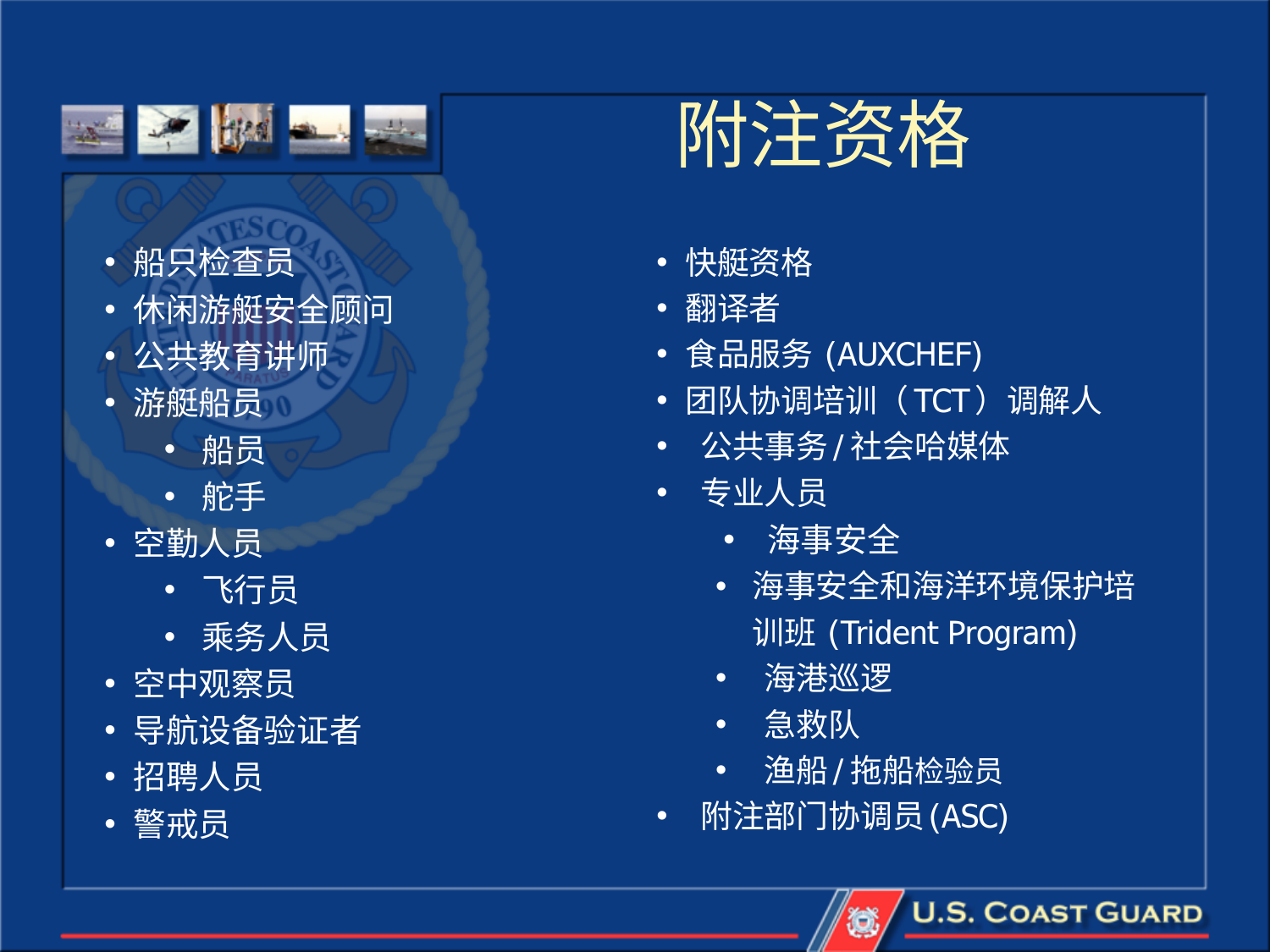

# 附注资格
船只检查员
休闲游艇安全顾问
公共教育讲师
游艇船员
船员
舵手
空勤人员
飞行员
乘务人员
空中观察员
导航设备验证者
招聘人员
警戒员

快艇资格
翻译者
食品服务 (AUXCHEF)
团队协调培训（TCT）调解人
公共事务/社会哈媒体
专业人员
海事安全
海事安全和海洋环境保护培训班 (Trident Program)
 海港巡逻
 急救队
 渔船/拖船检验员
附注部门协调员(ASC)